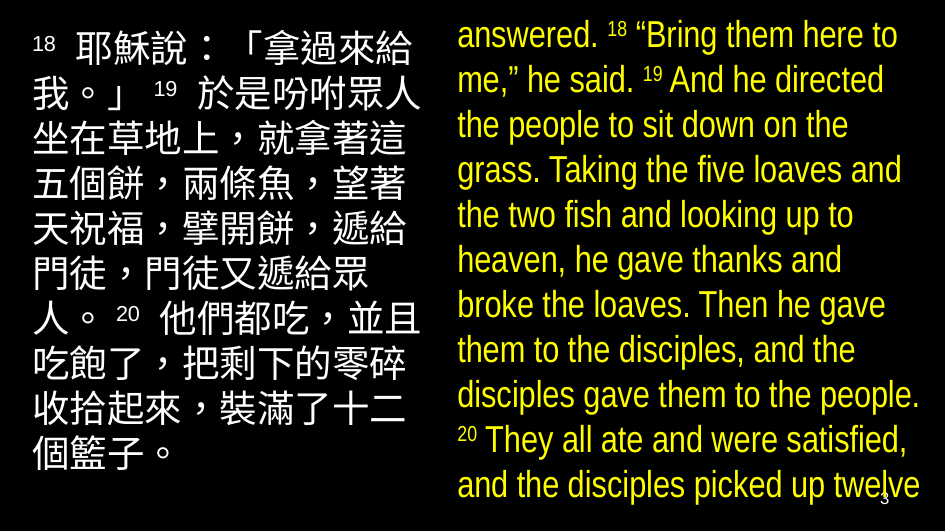

answered. 18 “Bring them here to me,” he said. 19 And he directed the people to sit down on the grass. Taking the five loaves and the two fish and looking up to heaven, he gave thanks and broke the loaves. Then he gave them to the disciples, and the disciples gave them to the people. 20 They all ate and were satisfied, and the disciples picked up twelve
18 耶穌說：「拿過來給我。」19 於是吩咐眾人坐在草地上，就拿著這五個餅，兩條魚，望著天祝福，擘開餅，遞給門徒，門徒又遞給眾人。20 他們都吃，並且吃飽了，把剩下的零碎收拾起來，裝滿了十二個籃子。
3